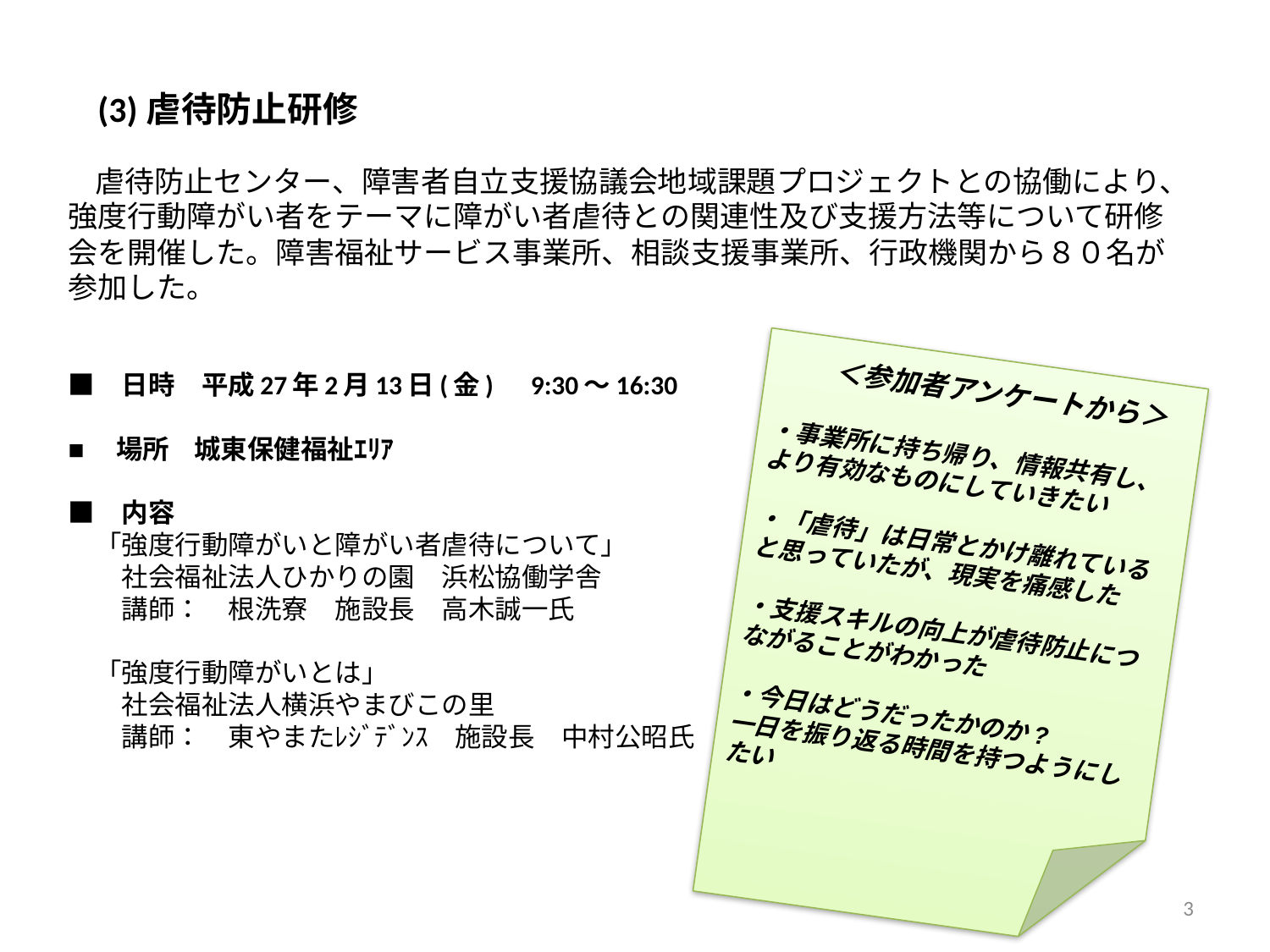

(3)虐待防止研修
# 虐待防止センター、障害者自立支援協議会地域課題プロジェクトとの協働により、強度行動障がい者をテーマに障がい者虐待との関連性及び支援方法等について研修会を開催した。障害福祉サービス事業所、相談支援事業所、行政機関から８０名が参加した。 ■　日時　平成27年2月13日(金)　9:30～16:30 ■　場所    城東保健福祉ｴﾘｱ ■　内容　　 　「強度行動障がいと障がい者虐待について」 　　社会福祉法人ひかりの園　浜松協働学舎 　　講師：　根洗寮　施設長　高木誠一氏 　「強度行動障がいとは」 　　社会福祉法人横浜やまびこの里 　　講師：　東やまたﾚｼﾞﾃﾞﾝｽ　施設長　中村公昭氏
　　＜参加者アンケートから＞

・事業所に持ち帰り、情報共有し、より有効なものにしていきたい

・「虐待」は日常とかけ離れていると思っていたが、現実を痛感した

・支援スキルの向上が虐待防止につながることがわかった

・今日はどうだったかのか?
一日を振り返る時間を持つようにしたい
3